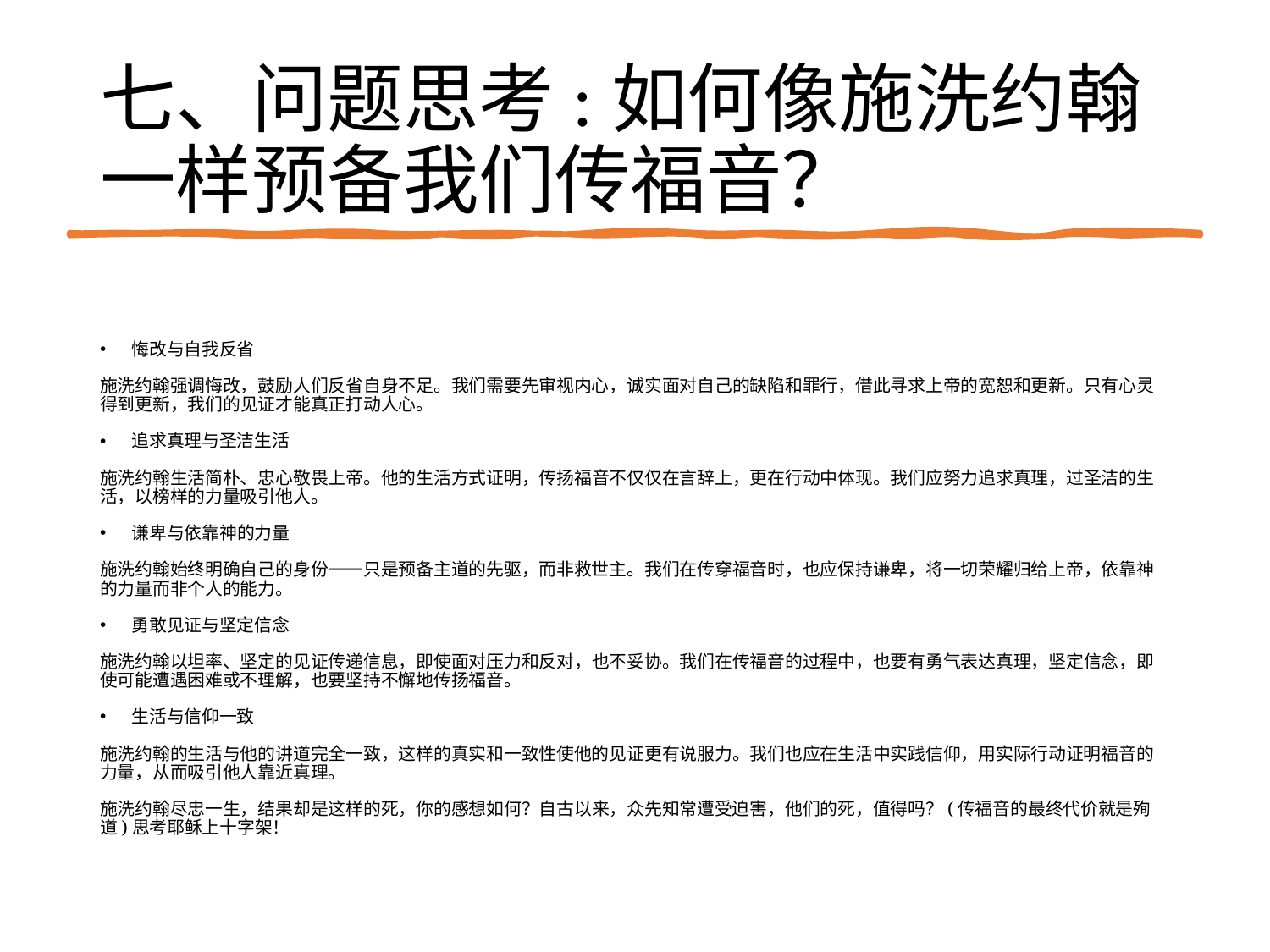

# 七、问题思考:如何像施洗约翰一样预备我们传福音？

悔改与自我反省
施洗约翰强调悔改，鼓励人们反省自身不足。我们需要先审视内心，诚实面对自己的缺陷和罪行，借此寻求上帝的宽恕和更新。只有心灵得到更新，我们的见证才能真正打动人心。
追求真理与圣洁生活
施洗约翰生活简朴、忠心敬畏上帝。他的生活方式证明，传扬福音不仅仅在言辞上，更在行动中体现。我们应努力追求真理，过圣洁的生活，以榜样的力量吸引他人。
谦卑与依靠神的力量
施洗约翰始终明确自己的身份——只是预备主道的先驱，而非救世主。我们在传穿福音时，也应保持谦卑，将一切荣耀归给上帝，依靠神的力量而非个人的能力。
勇敢见证与坚定信念
施洗约翰以坦率、坚定的见证传递信息，即使面对压力和反对，也不妥协。我们在传福音的过程中，也要有勇气表达真理，坚定信念，即使可能遭遇困难或不理解，也要坚持不懈地传扬福音。
生活与信仰一致
施洗约翰的生活与他的讲道完全一致，这样的真实和一致性使他的见证更有说服力。我们也应在生活中实践信仰，用实际行动证明福音的力量，从而吸引他人靠近真理。
施洗约翰尽忠一生，结果却是这样的死，你的感想如何？自古以来，众先知常遭受迫害，他们的死，值得吗？(传福音的最终代价就是殉道)思考耶稣上十字架！